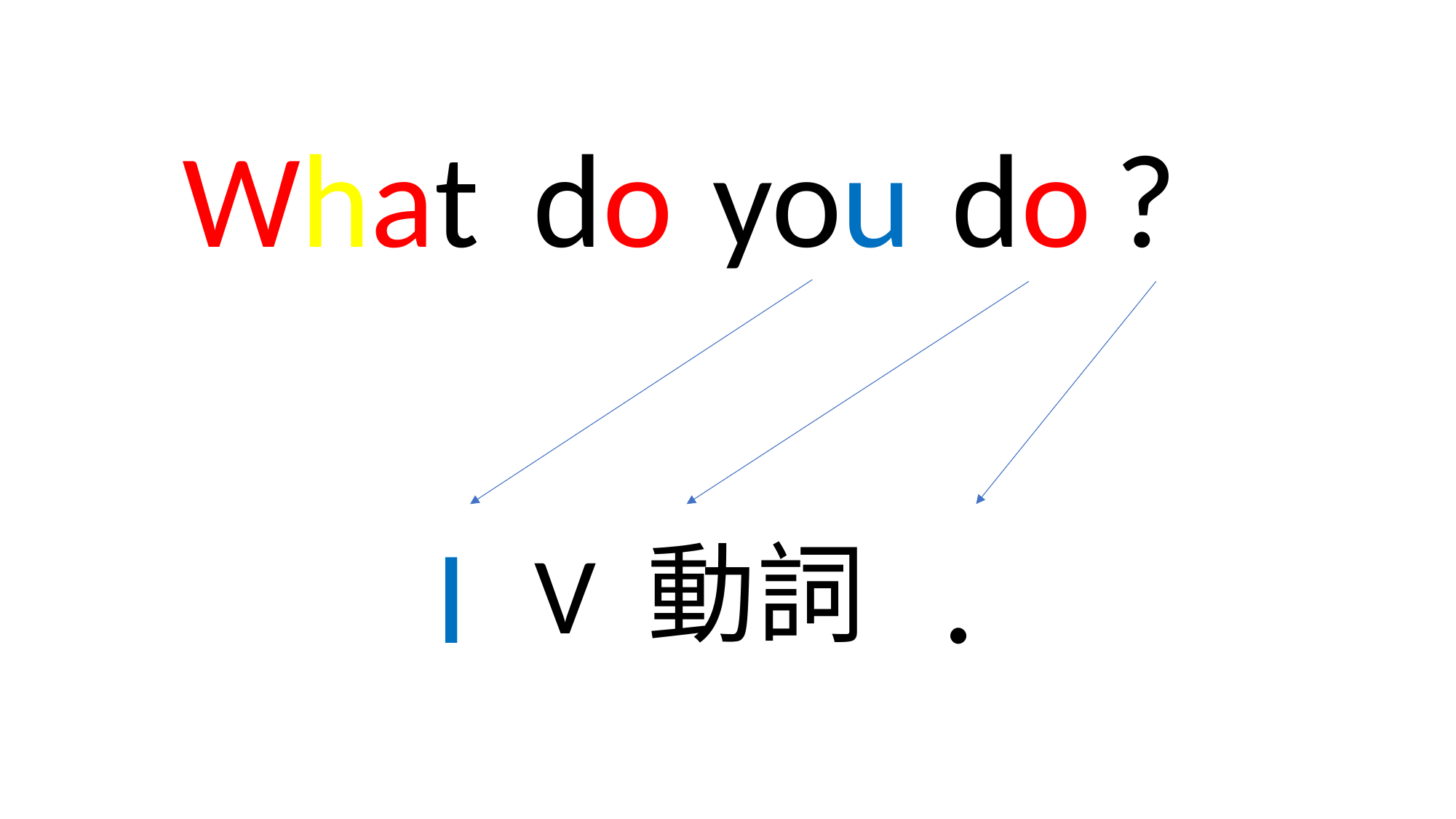

What
do
you
do
?
I
.
V 動詞